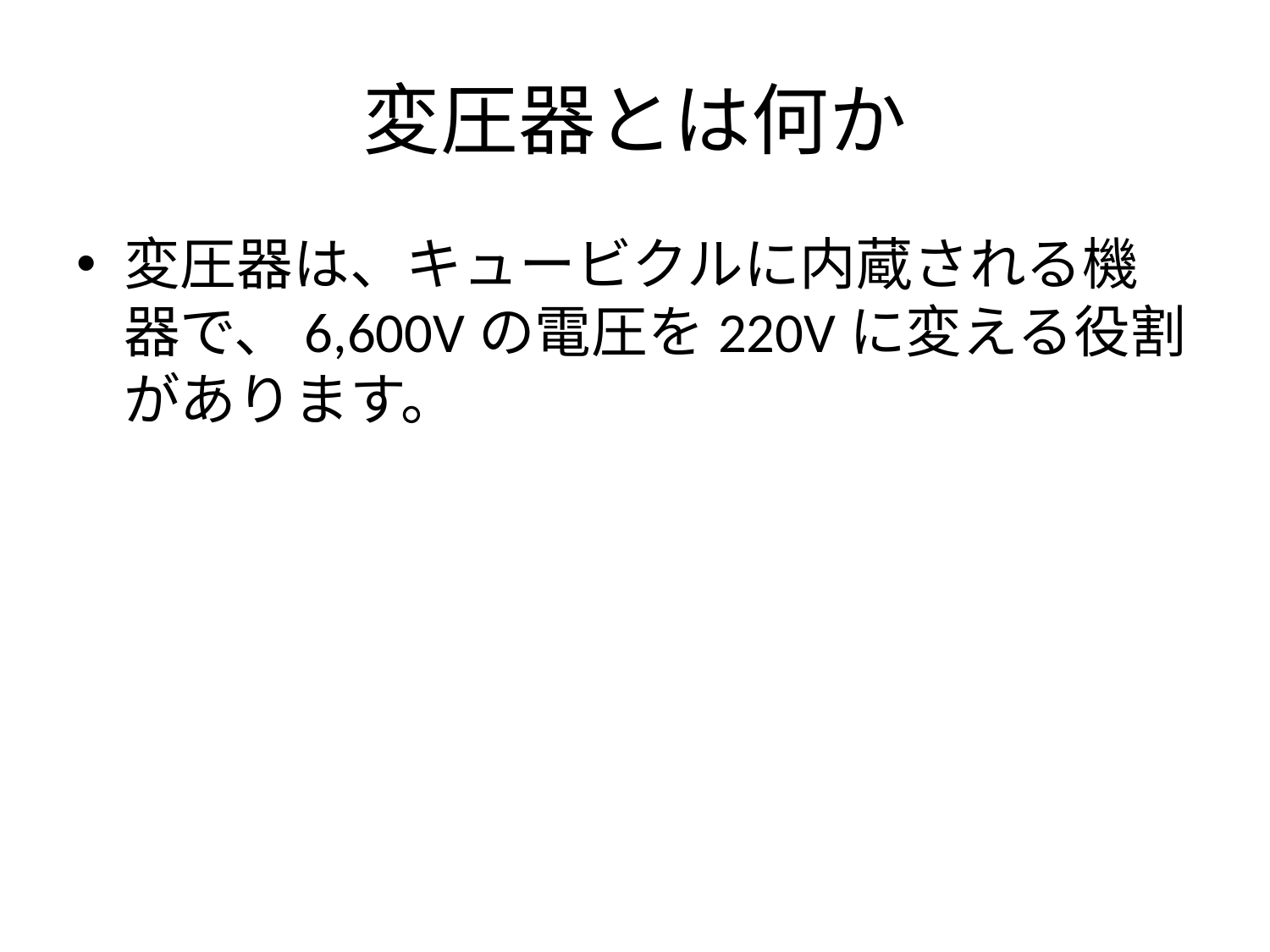

# 変圧器とは何か
変圧器は、キュービクルに内蔵される機器で、6,600Vの電圧を220Vに変える役割があります。